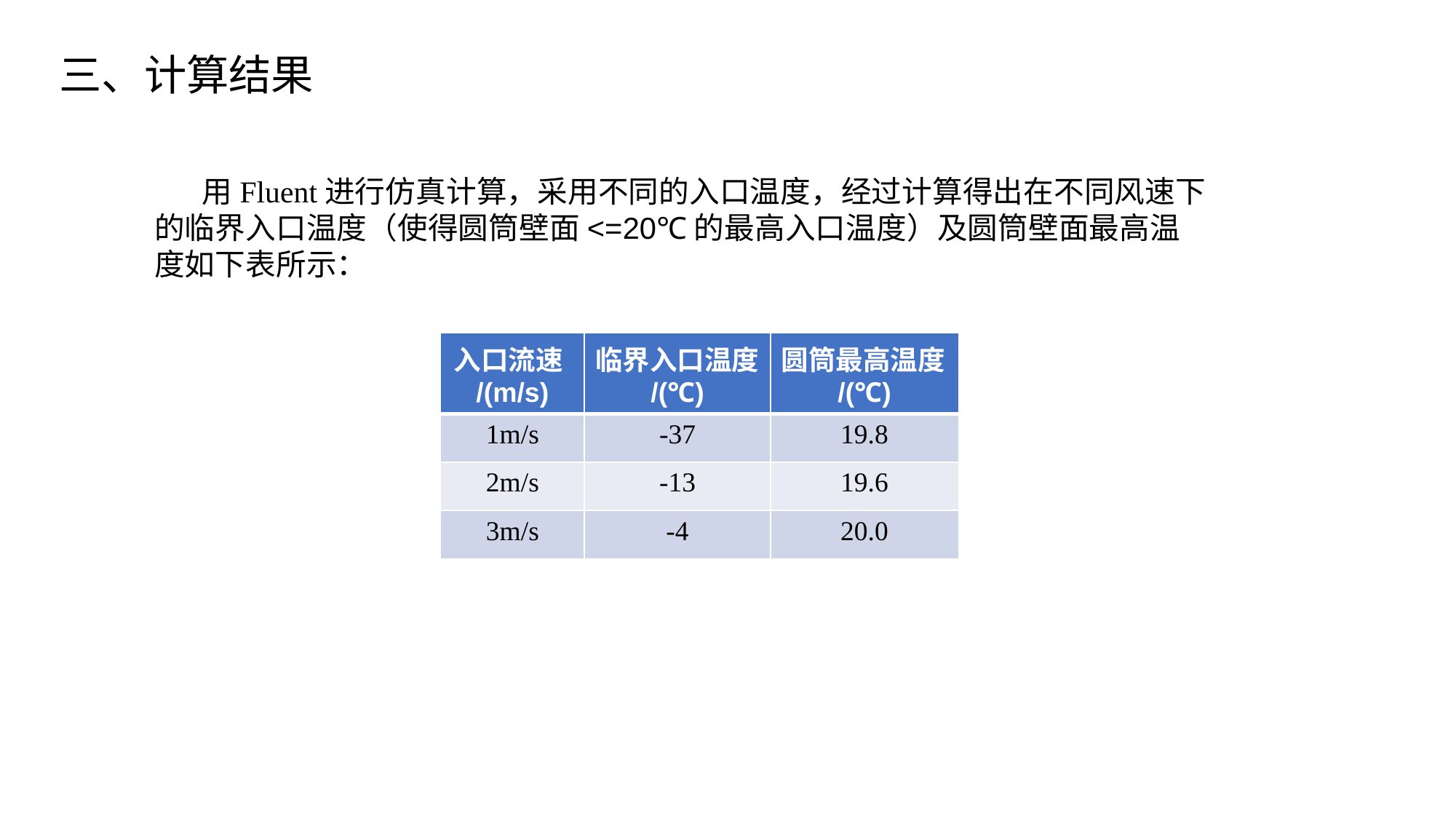

三、计算结果
      用Fluent进行仿真计算，采用不同的入口温度，经过计算得出在不同风速下的临界入口温度（使得圆筒壁面<=20℃的最高入口温度）及圆筒壁面最高温度如下表所示：
| 入口流速/(m/s) | 临界入口温度/(℃) | 圆筒最高温度/(℃) |
| --- | --- | --- |
| 1m/s | -37 | 19.8 |
| 2m/s | -13 | 19.6 |
| 3m/s | -4 | 20.0 |